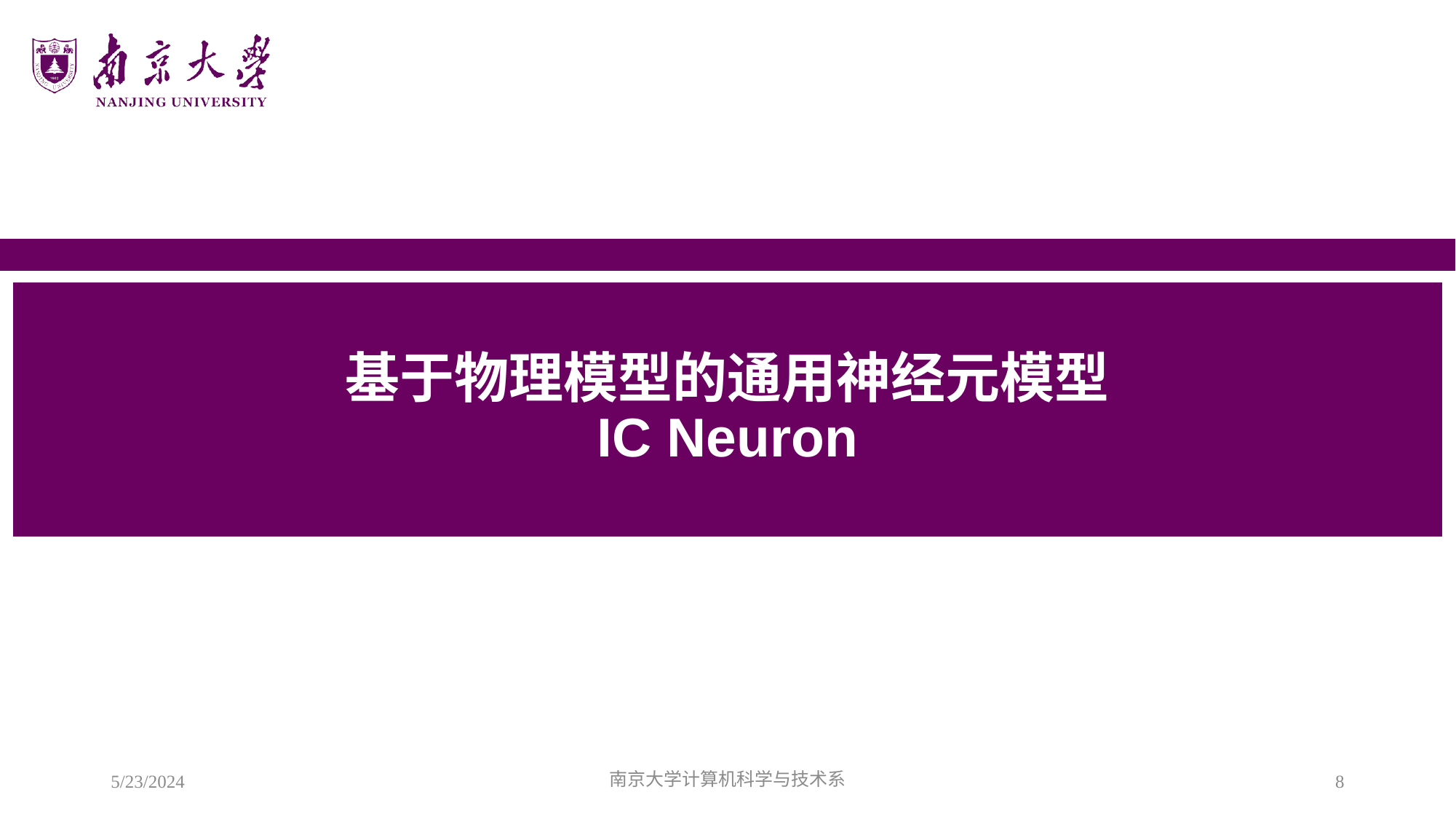

# 基于物理模型的通用神经元模型 IC Neuron
5/23/2024
南京大学计算机科学与技术系
8